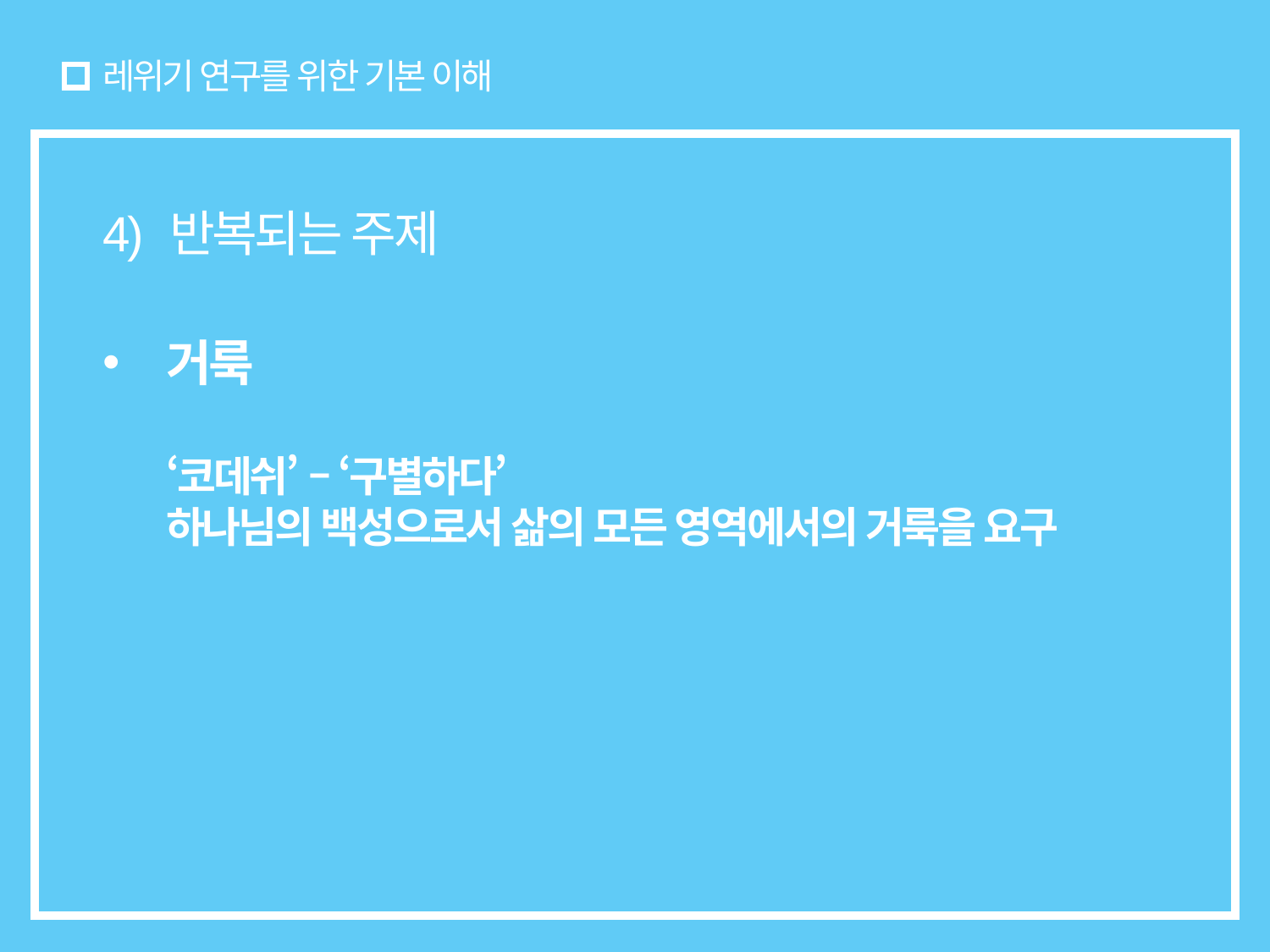

# 레위기 연구를 위한 기본 이해

4) 반복되는 주제
거룩
‘코데쉬’ – ‘구별하다’
하나님의 백성으로서 삶의 모든 영역에서의 거룩을 요구